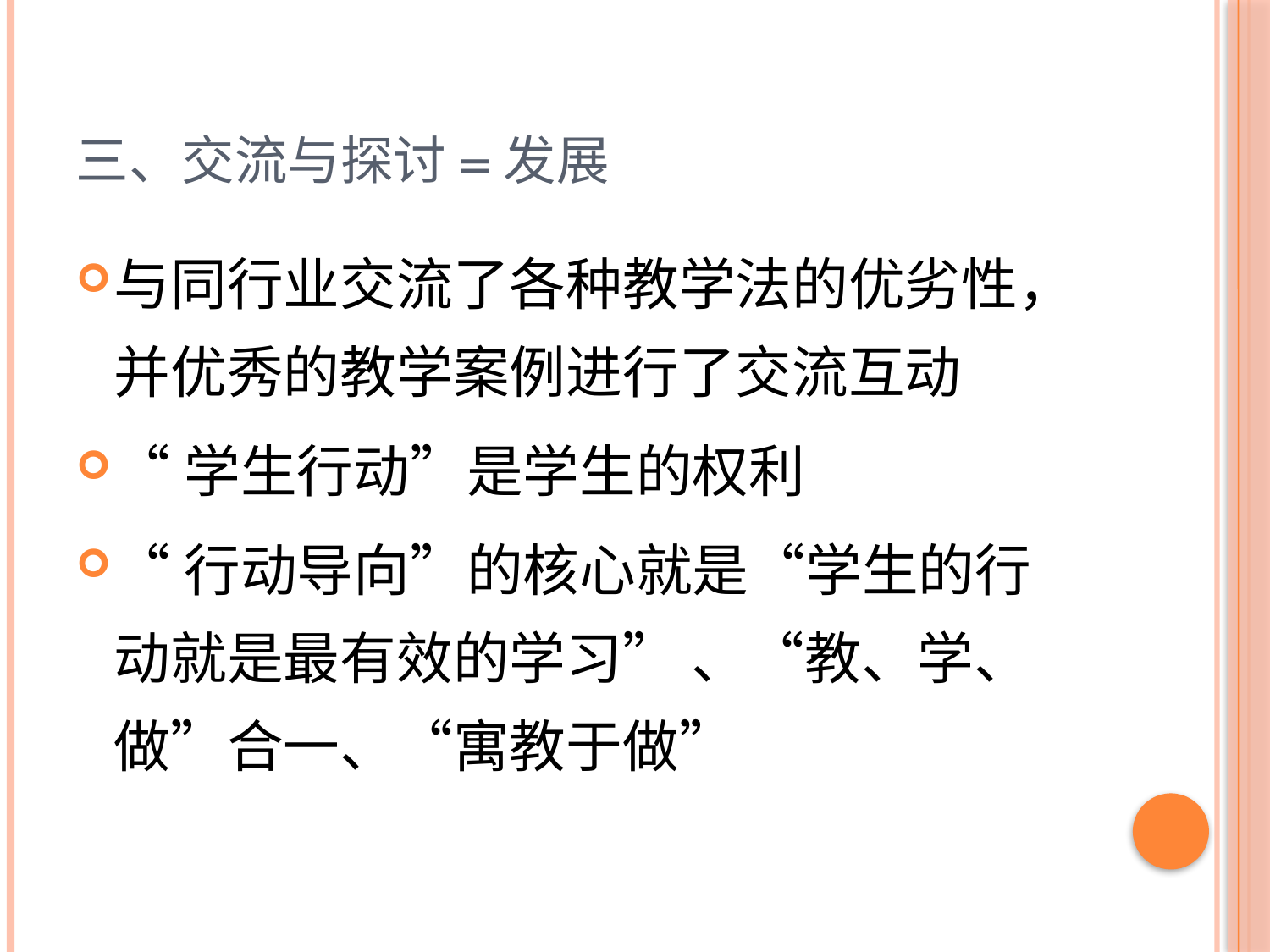

# 三、交流与探讨=发展
与同行业交流了各种教学法的优劣性，并优秀的教学案例进行了交流互动
“学生行动”是学生的权利
“行动导向”的核心就是“学生的行动就是最有效的学习” 、“教、学、做”合一、“寓教于做”